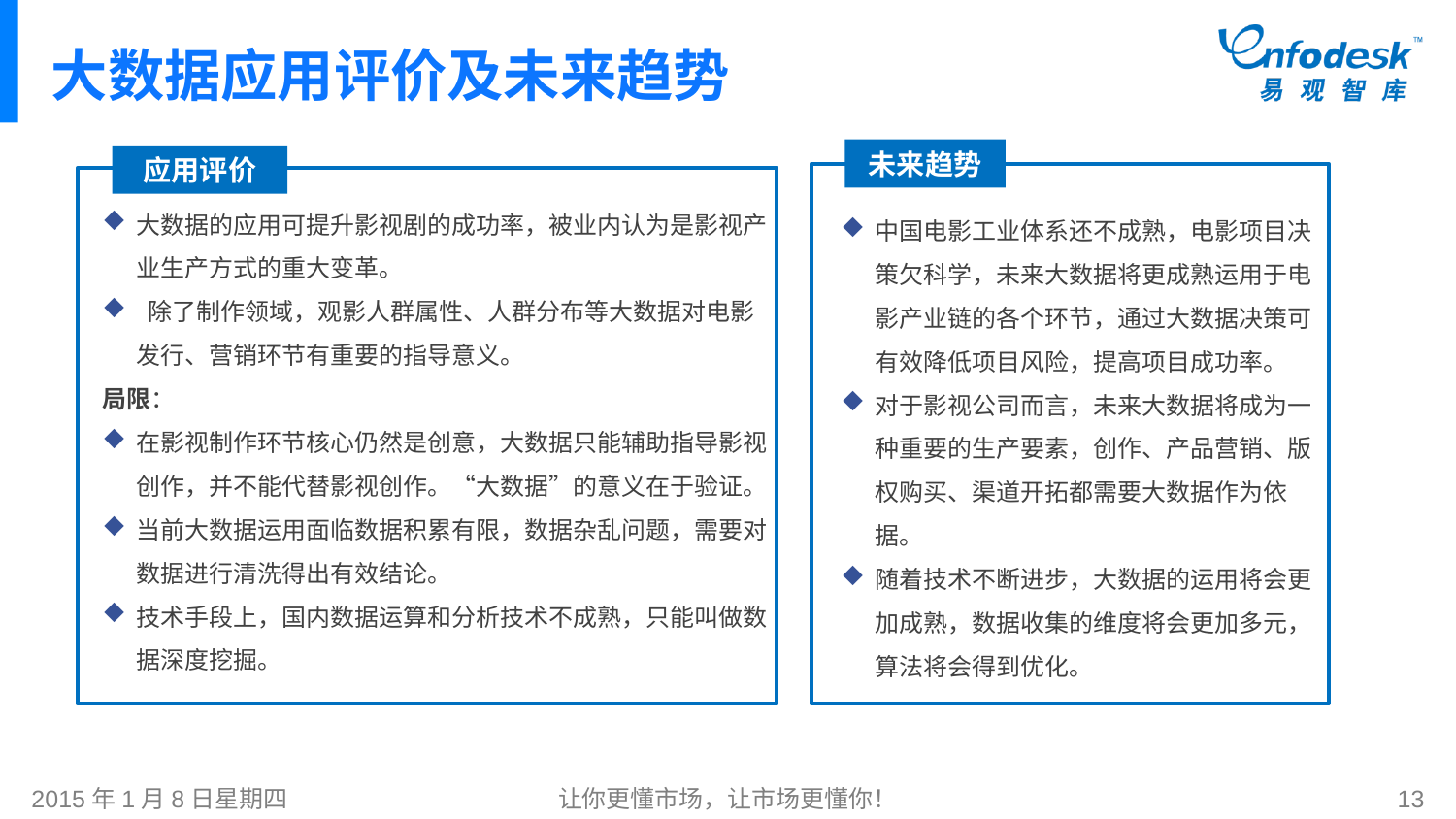

# 大数据应用评价及未来趋势
未来趋势
应用评价

大数据的应用可提升影视剧的成功率，被业内认为是影视产业生产方式的重大变革。
 除了制作领域，观影人群属性、人群分布等大数据对电影发行、营销环节有重要的指导意义。
局限：
在影视制作环节核心仍然是创意，大数据只能辅助指导影视创作，并不能代替影视创作。“大数据”的意义在于验证。
当前大数据运用面临数据积累有限，数据杂乱问题，需要对数据进行清洗得出有效结论。
技术手段上，国内数据运算和分析技术不成熟，只能叫做数据深度挖掘。
中国电影工业体系还不成熟，电影项目决策欠科学，未来大数据将更成熟运用于电影产业链的各个环节，通过大数据决策可有效降低项目风险，提高项目成功率。
对于影视公司而言，未来大数据将成为一种重要的生产要素，创作、产品营销、版权购买、渠道开拓都需要大数据作为依据。
随着技术不断进步，大数据的运用将会更加成熟，数据收集的维度将会更加多元，算法将会得到优化。
2015年1月8日星期四
让你更懂市场，让市场更懂你！
13